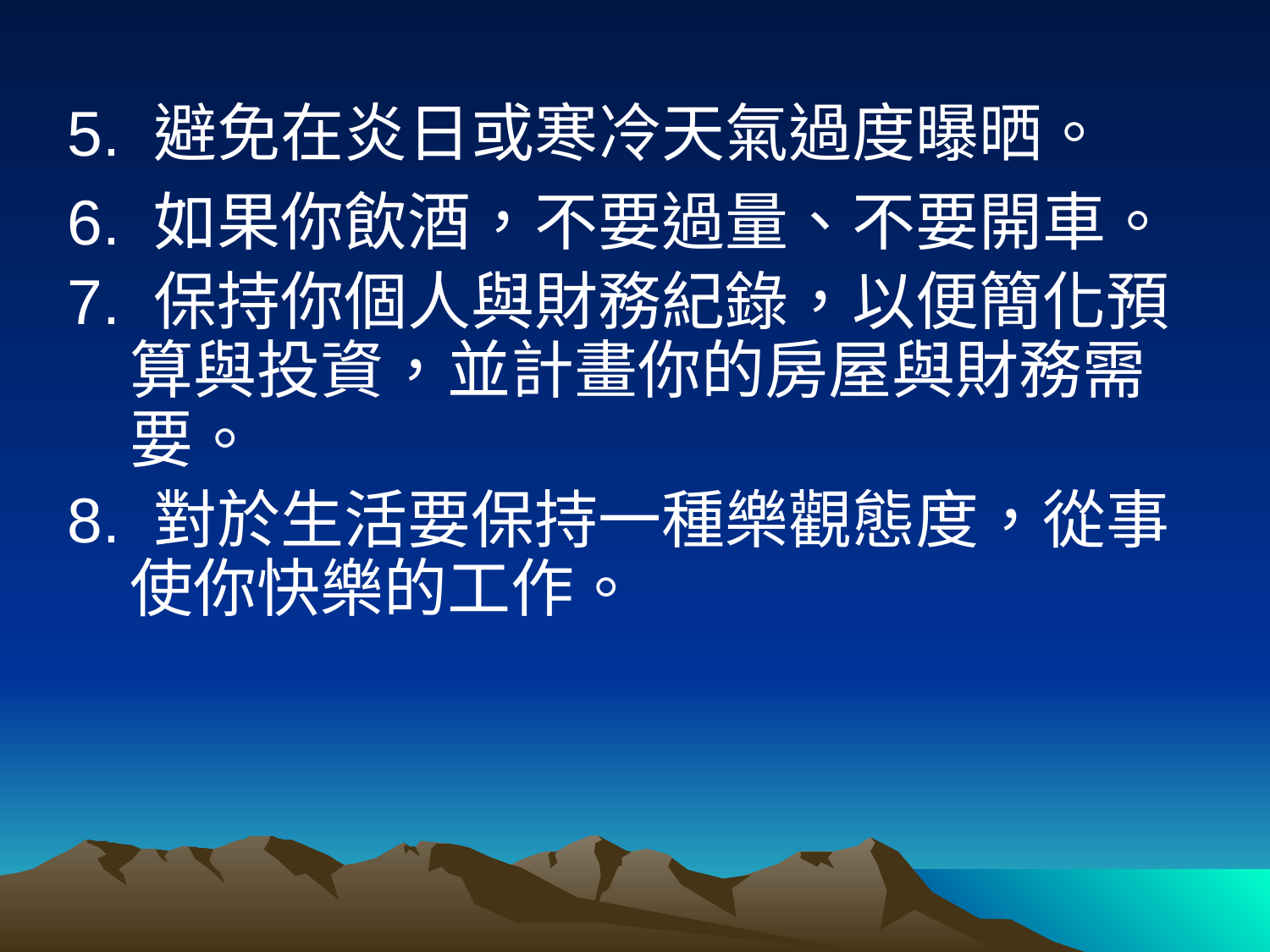

5. 避免在炎日或寒冷天氣過度曝晒。
6. 如果你飲酒，不要過量、不要開車。
7. 保持你個人與財務紀錄，以便簡化預算與投資，並計畫你的房屋與財務需要。
8. 對於生活要保持一種樂觀態度，從事使你快樂的工作。